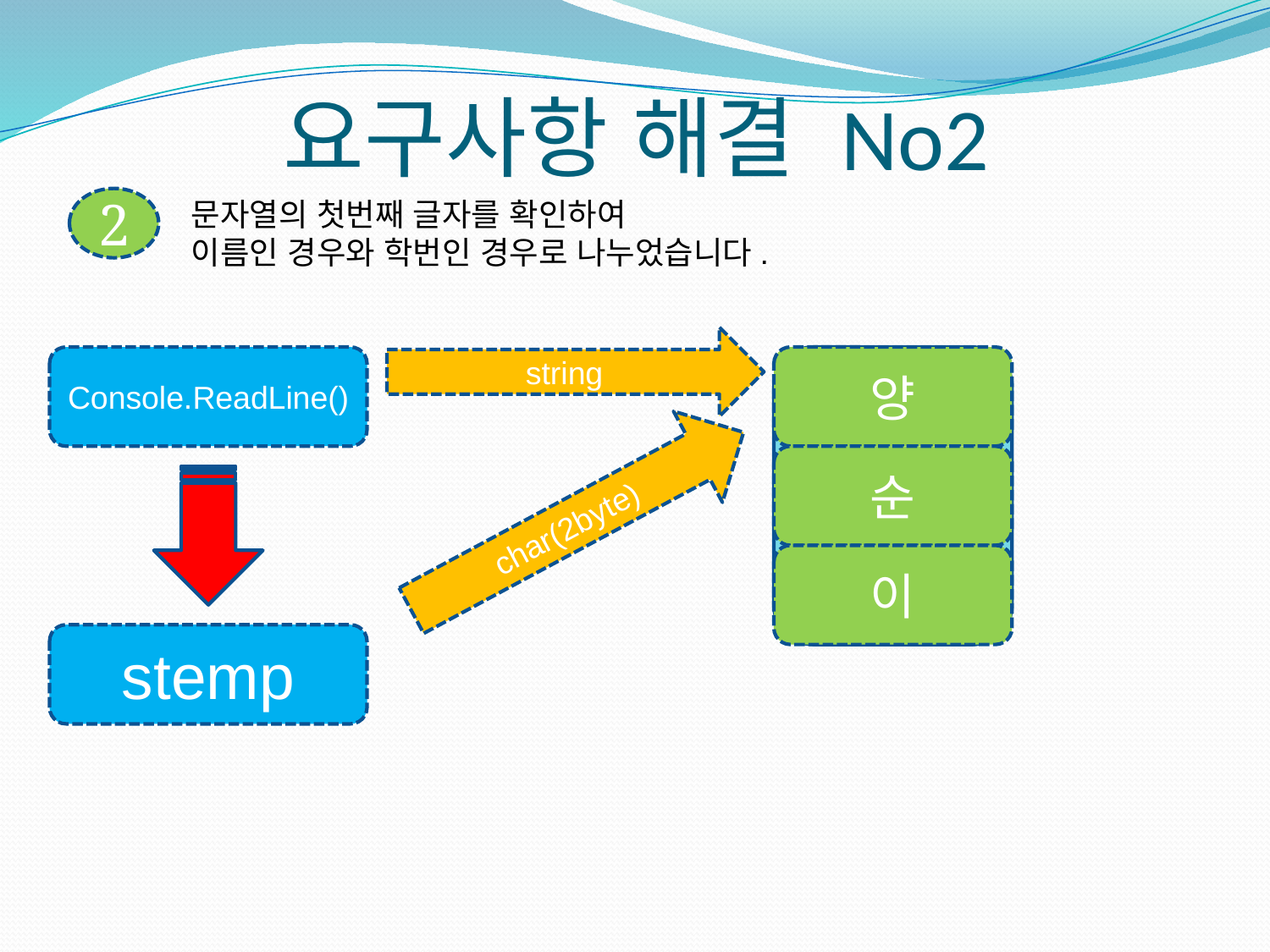

# 요구사항 해결 No2
2
문자열의 첫번째 글자를 확인하여
이름인 경우와 학번인 경우로 나누었습니다.
string
Console.ReadLine()
양순이
양
순
이
char(2byte)

stemp